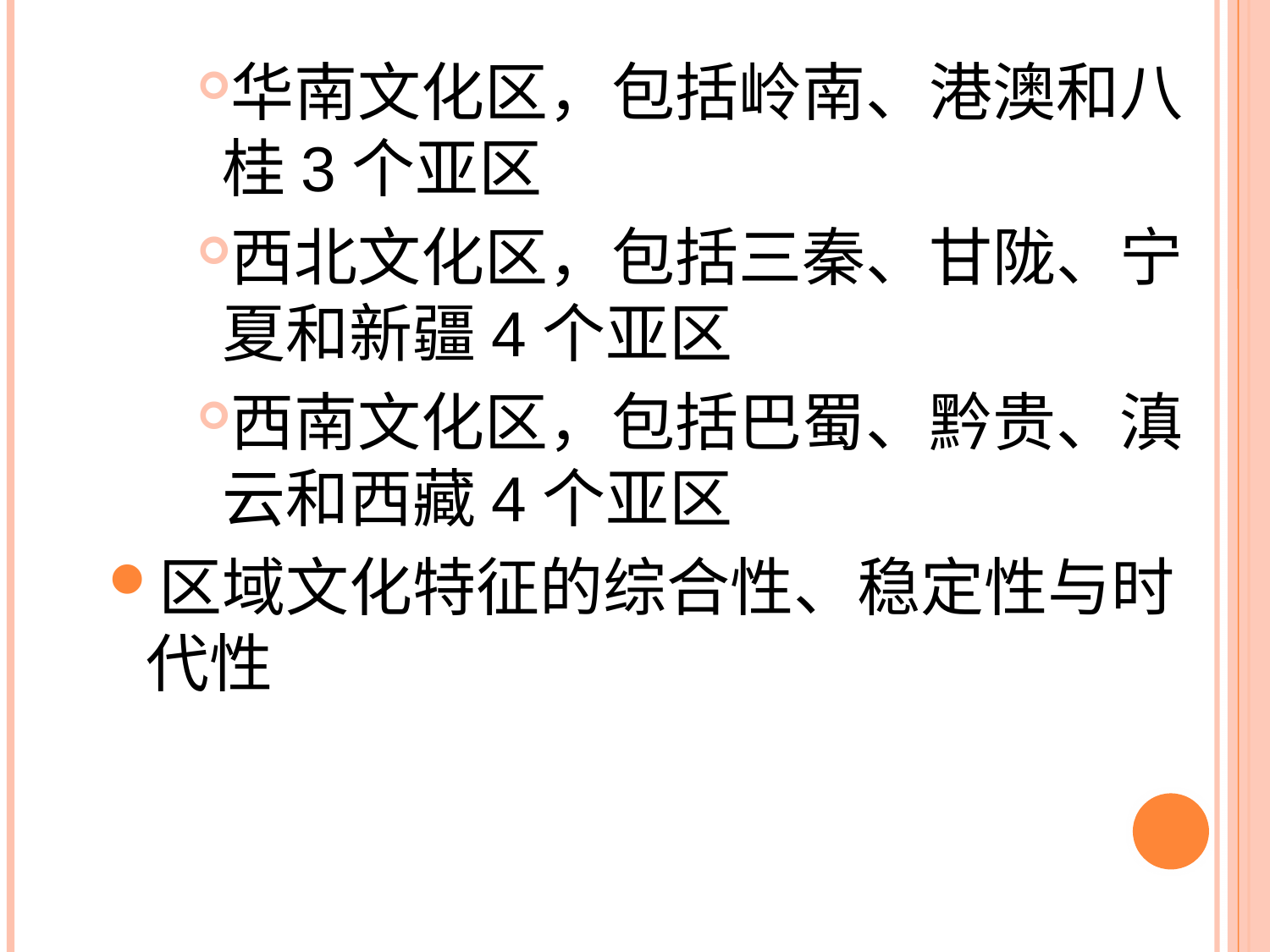

华南文化区，包括岭南、港澳和八桂3个亚区
西北文化区，包括三秦、甘陇、宁夏和新疆4个亚区
西南文化区，包括巴蜀、黔贵、滇云和西藏4个亚区
区域文化特征的综合性、稳定性与时代性